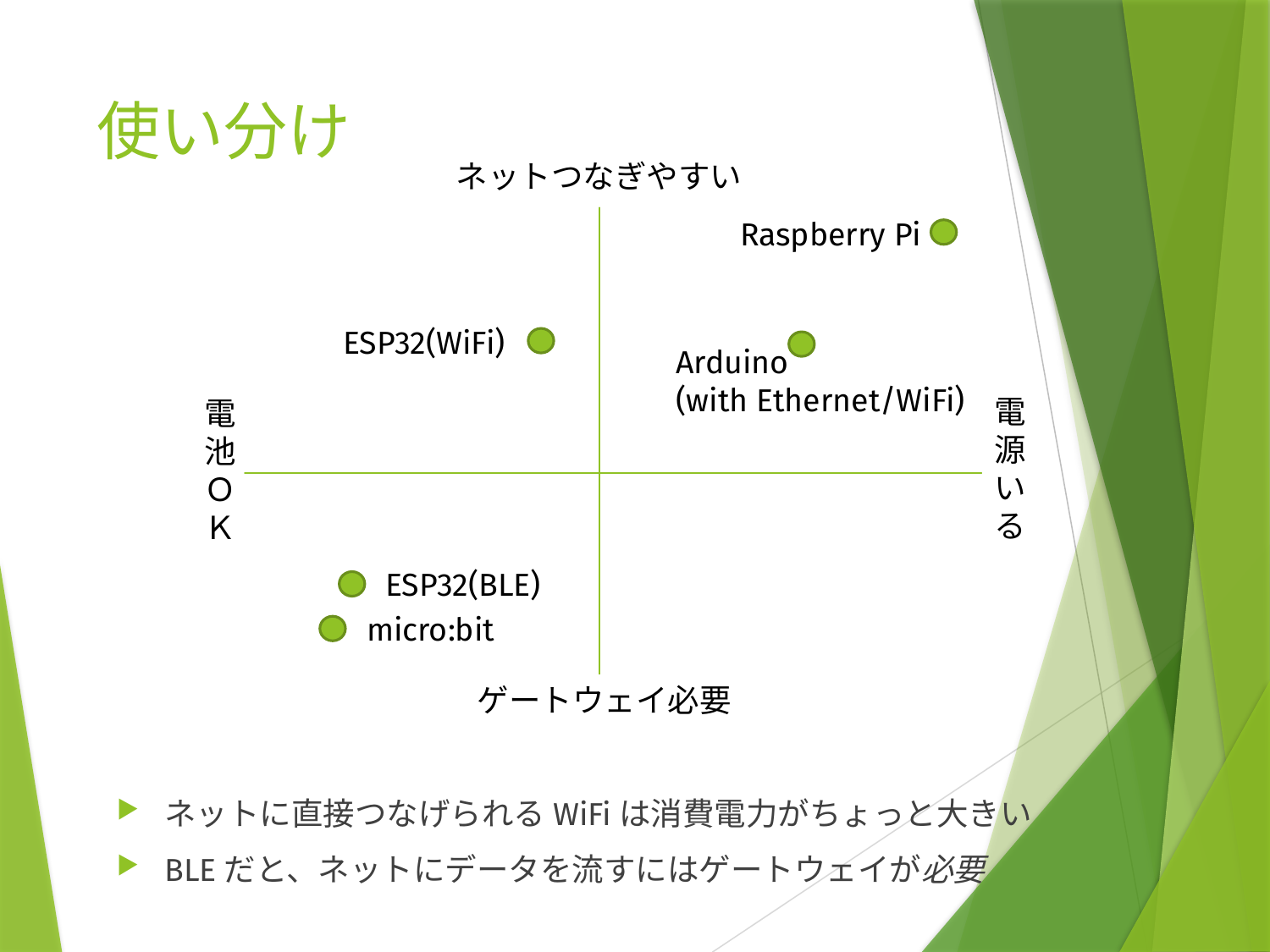

# 使い分け
ネットつなぎやすい
Raspberry Pi

ESP32(WiFi)

Arduino
(with Ethernet/WiFi)
電源いる
電池ＯＫ
ESP32(BLE)

micro:bit

ゲートウェイ必要
ネットに直接つなげられるWiFiは消費電力がちょっと大きい
BLEだと、ネットにデータを流すにはゲートウェイが必要